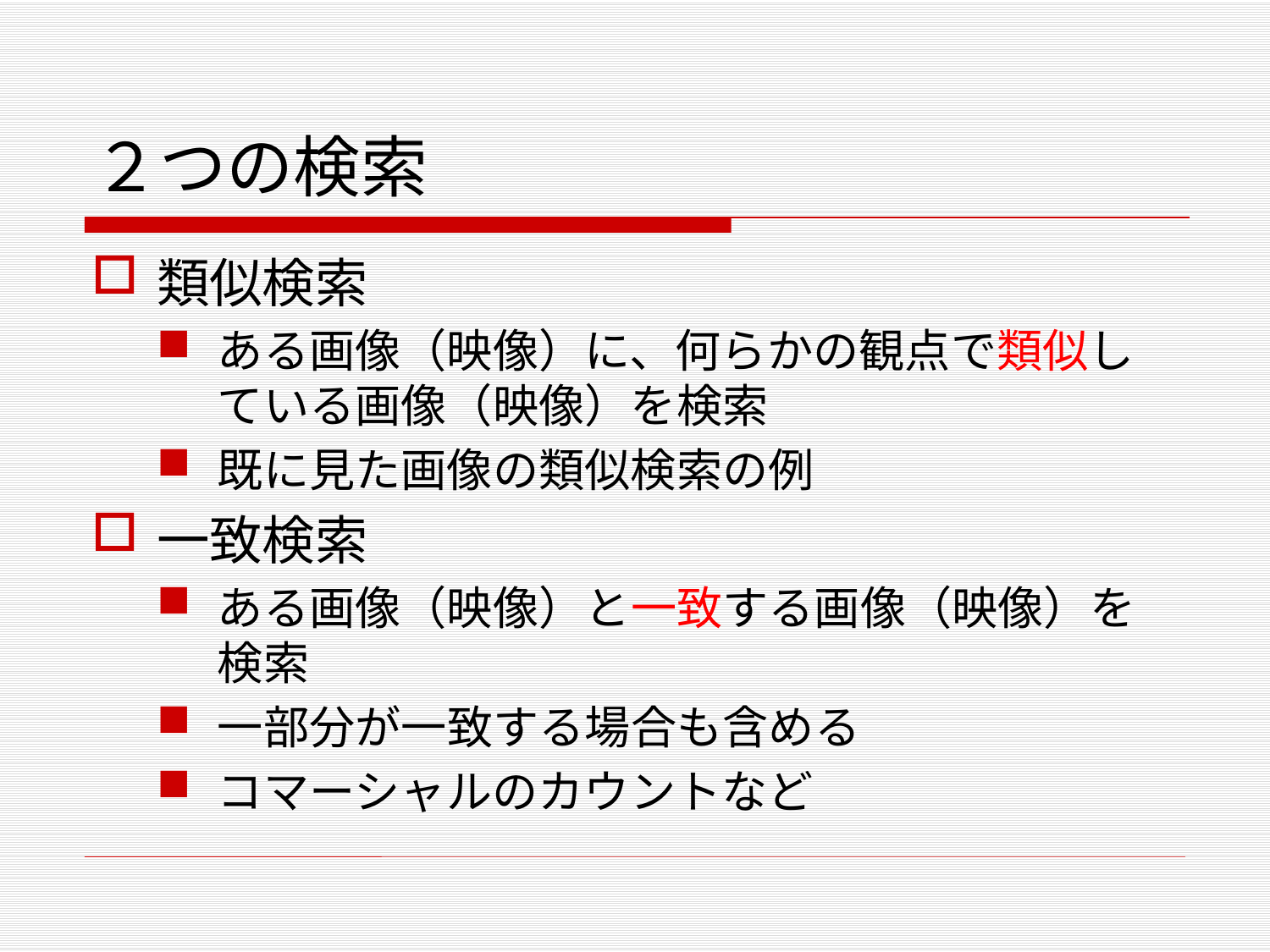

# ２つの検索
類似検索
ある画像（映像）に、何らかの観点で類似している画像（映像）を検索
既に見た画像の類似検索の例
一致検索
ある画像（映像）と一致する画像（映像）を検索
一部分が一致する場合も含める
コマーシャルのカウントなど